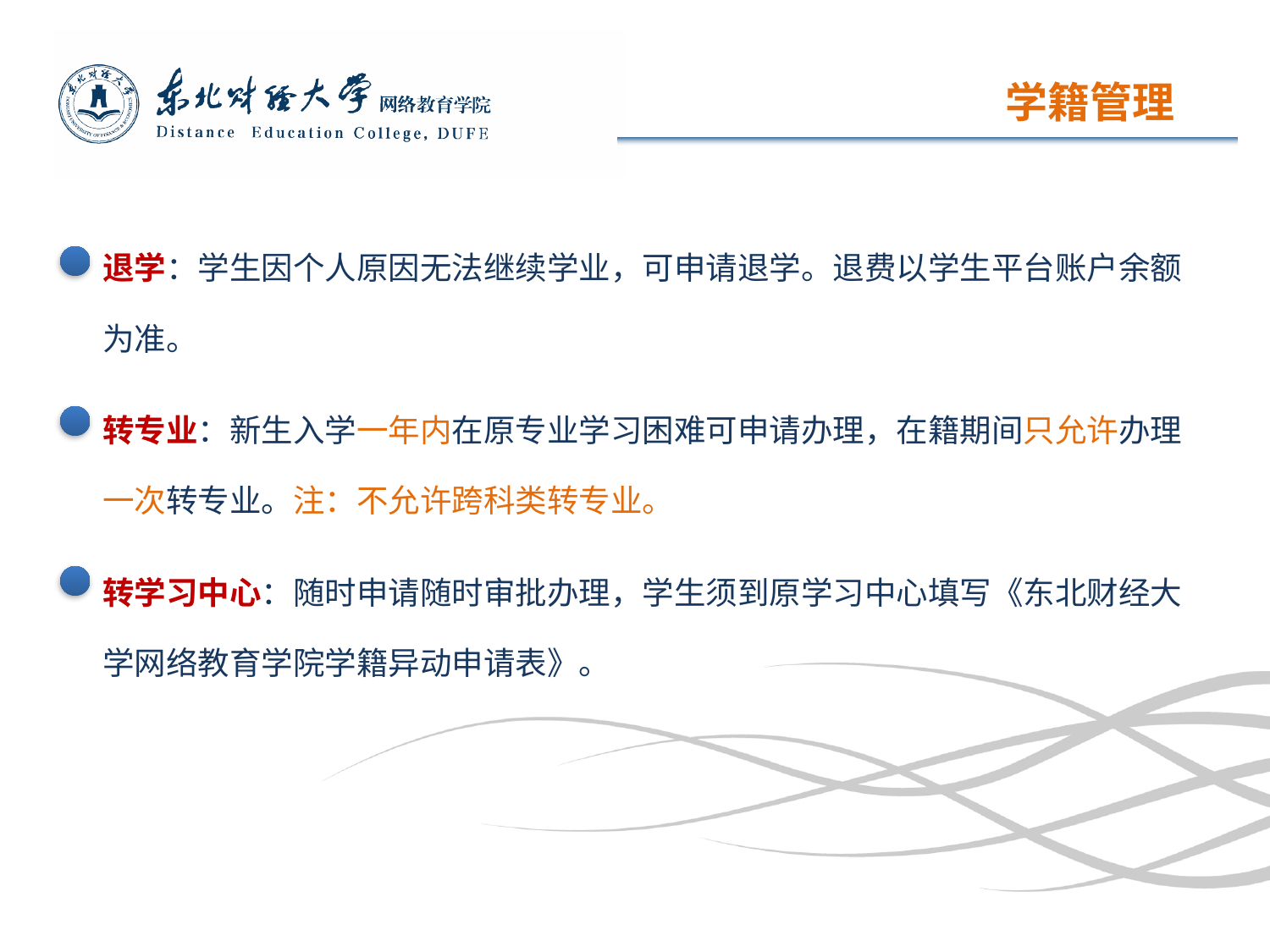

# 学籍管理

退学：学生因个人原因无法继续学业，可申请退学。退费以学生平台账户余额为准。
转专业：新生入学一年内在原专业学习困难可申请办理，在籍期间只允许办理一次转专业。注：不允许跨科类转专业。
转学习中心：随时申请随时审批办理，学生须到原学习中心填写《东北财经大学网络教育学院学籍异动申请表》。